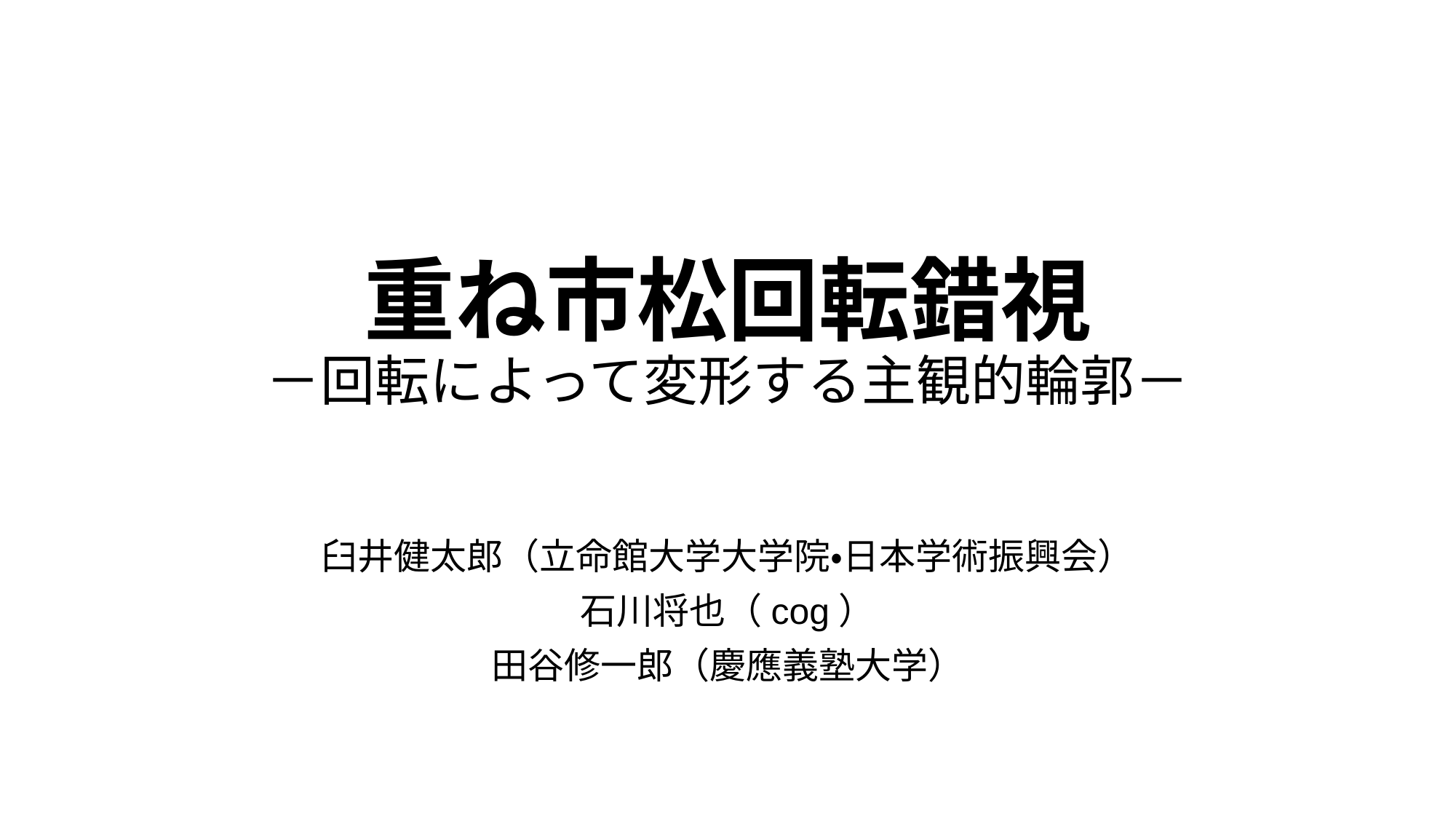

# 重ね市松回転錯視 －回転によって変形する主観的輪郭－
臼井健太郎（立命館大学大学院・日本学術振興会）
石川将也（cog）
田谷修一郎（慶應義塾大学）